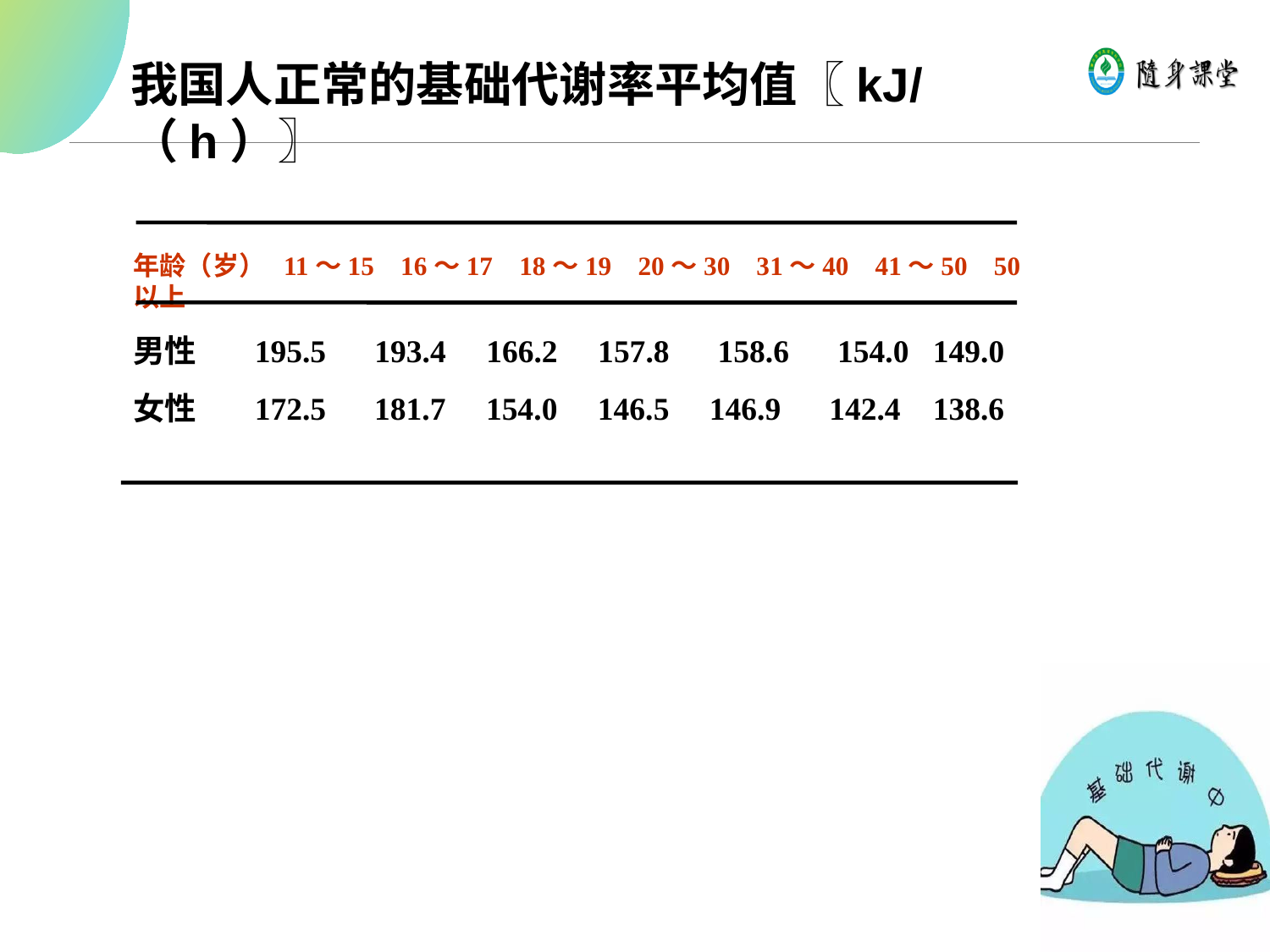

我国人正常的基础代谢率平均值〖kJ/（h）〗

年龄（岁）  11～15    16～17    18～19    20～30    31～40    41～50    50以上
男性       195.5      193.4     166.2     157.8      158.6      154.0   149.0
女性       172.5      181.7     154.0     146.5     146.9      142.4    138.6